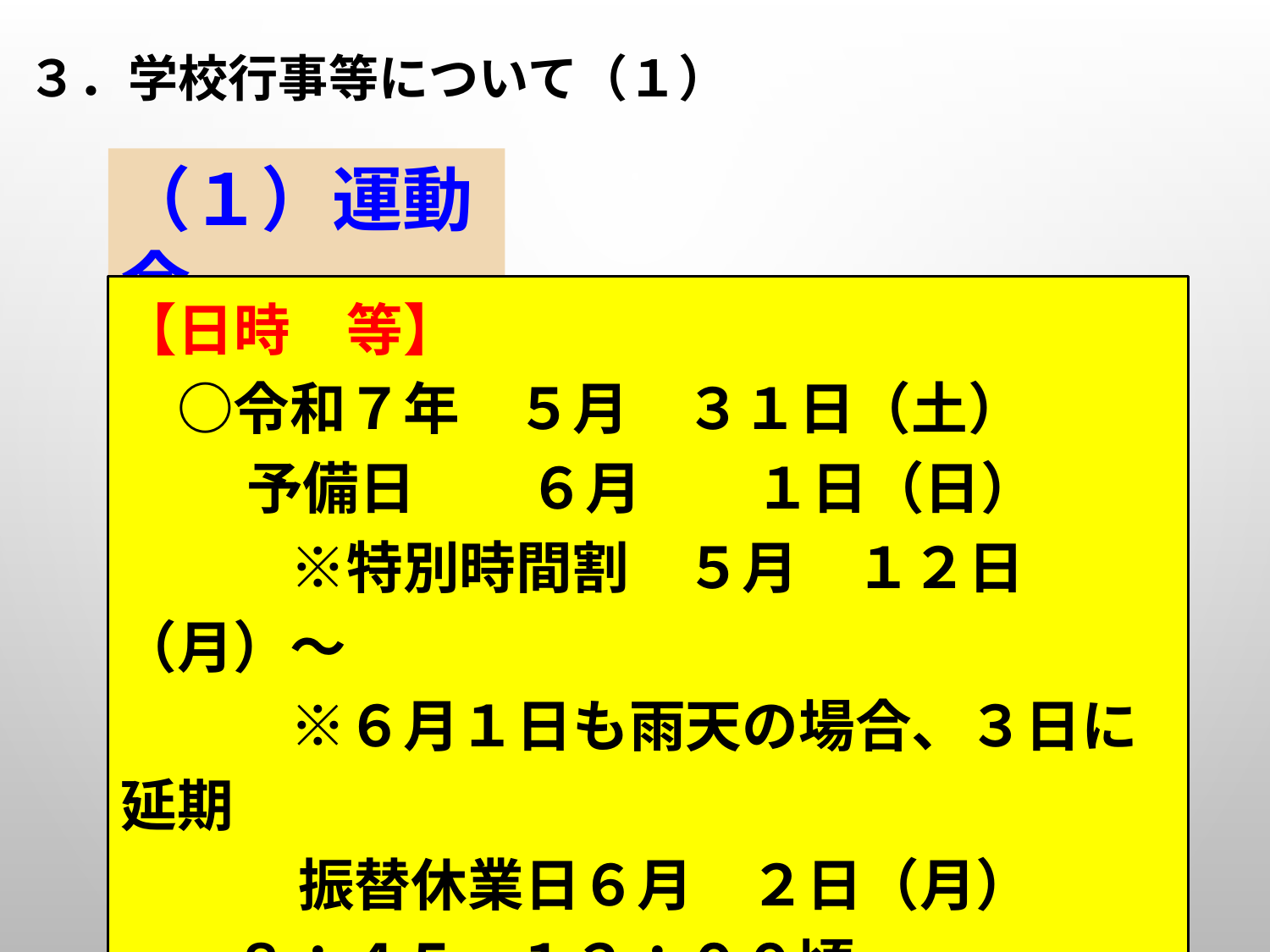

# ３．学校行事等について（１）
（１）運動会
【日時　等】
　○令和７年　５月　３１日（土）
　　 予備日　　６月　　１日（日）
　　　※特別時間割　５月　１２日（月）～
　　　※６月１日も雨天の場合、３日に延期
　     　振替休業日６月　２日（月）
　　８：４５～１２：００頃
　　下校　　　１２：３０頃